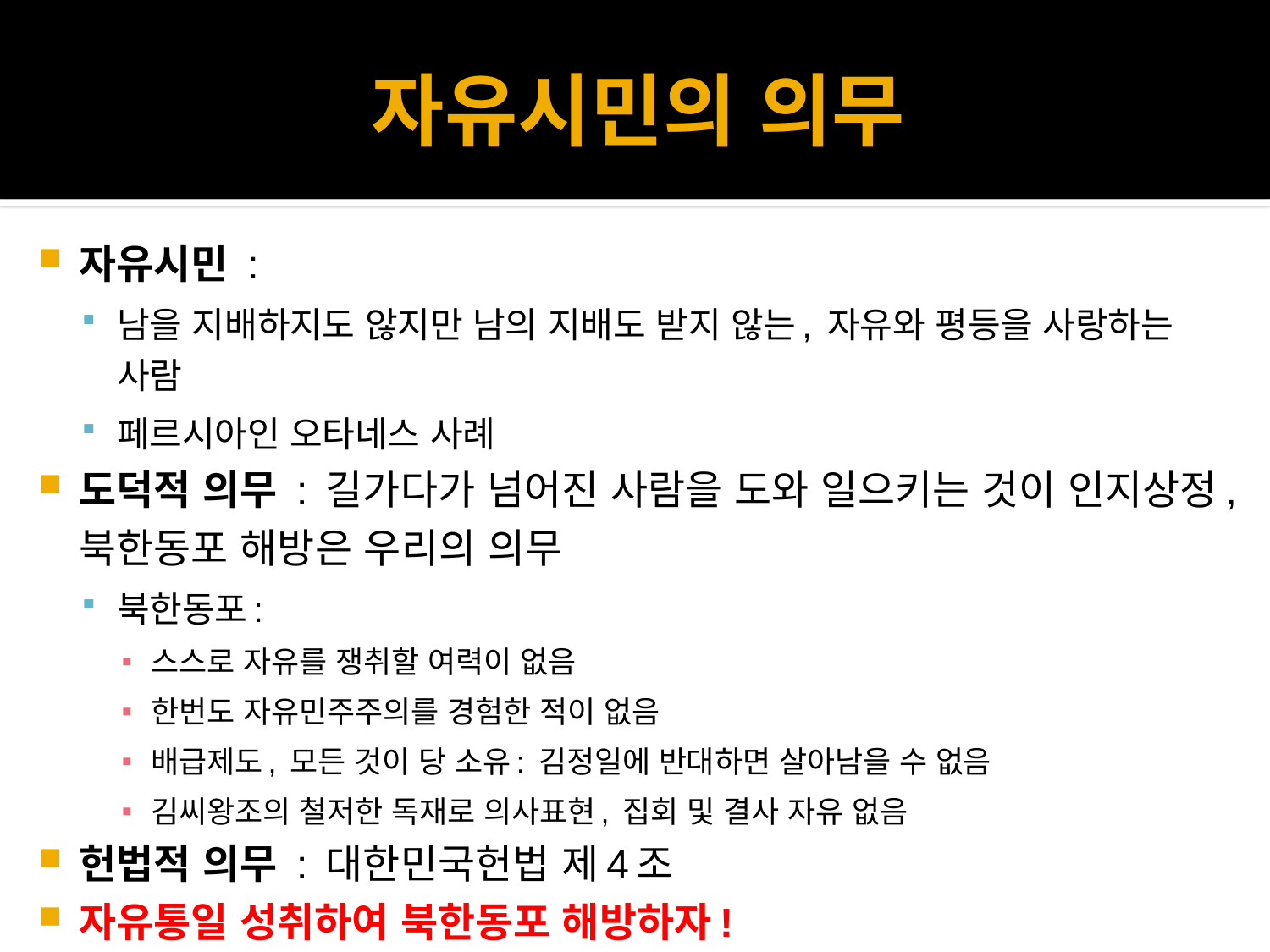

# 자유시민의 의무
자유시민 :
남을 지배하지도 않지만 남의 지배도 받지 않는, 자유와 평등을 사랑하는 사람
페르시아인 오타네스 사례
도덕적 의무 : 길가다가 넘어진 사람을 도와 일으키는 것이 인지상정, 북한동포 해방은 우리의 의무
북한동포:
스스로 자유를 쟁취할 여력이 없음
한번도 자유민주주의를 경험한 적이 없음
배급제도, 모든 것이 당 소유: 김정일에 반대하면 살아남을 수 없음
김씨왕조의 철저한 독재로 의사표현, 집회 및 결사 자유 없음
헌법적 의무 : 대한민국헌법 제4조
자유통일 성취하여 북한동포 해방하자!